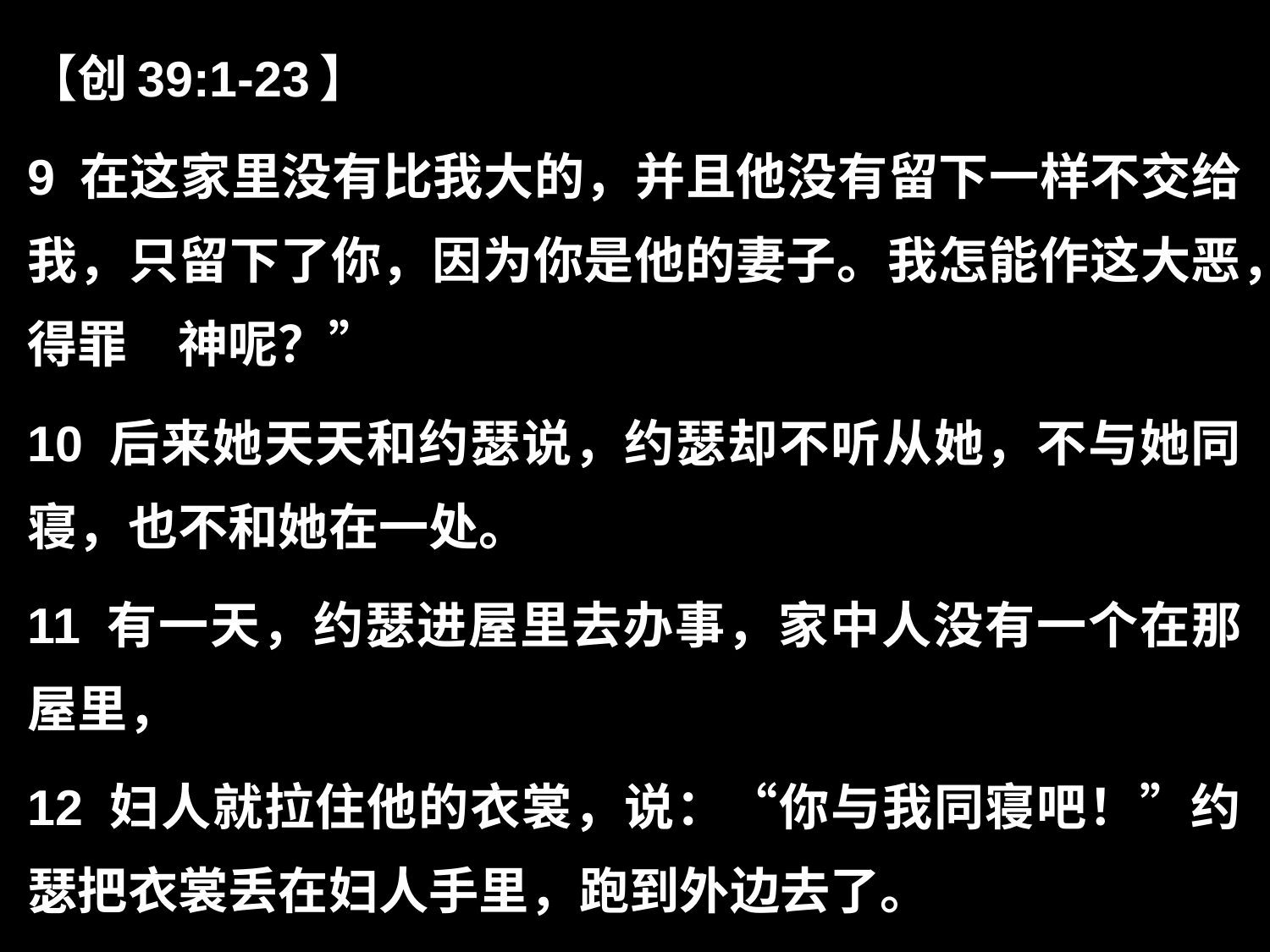

【创39:1-23】
9 在这家里没有比我大的，并且他没有留下一样不交给我，只留下了你，因为你是他的妻子。我怎能作这大恶，得罪　神呢？”
10 后来她天天和约瑟说，约瑟却不听从她，不与她同寝，也不和她在一处。
11 有一天，约瑟进屋里去办事，家中人没有一个在那屋里，
12 妇人就拉住他的衣裳，说：“你与我同寝吧！”约瑟把衣裳丢在妇人手里，跑到外边去了。